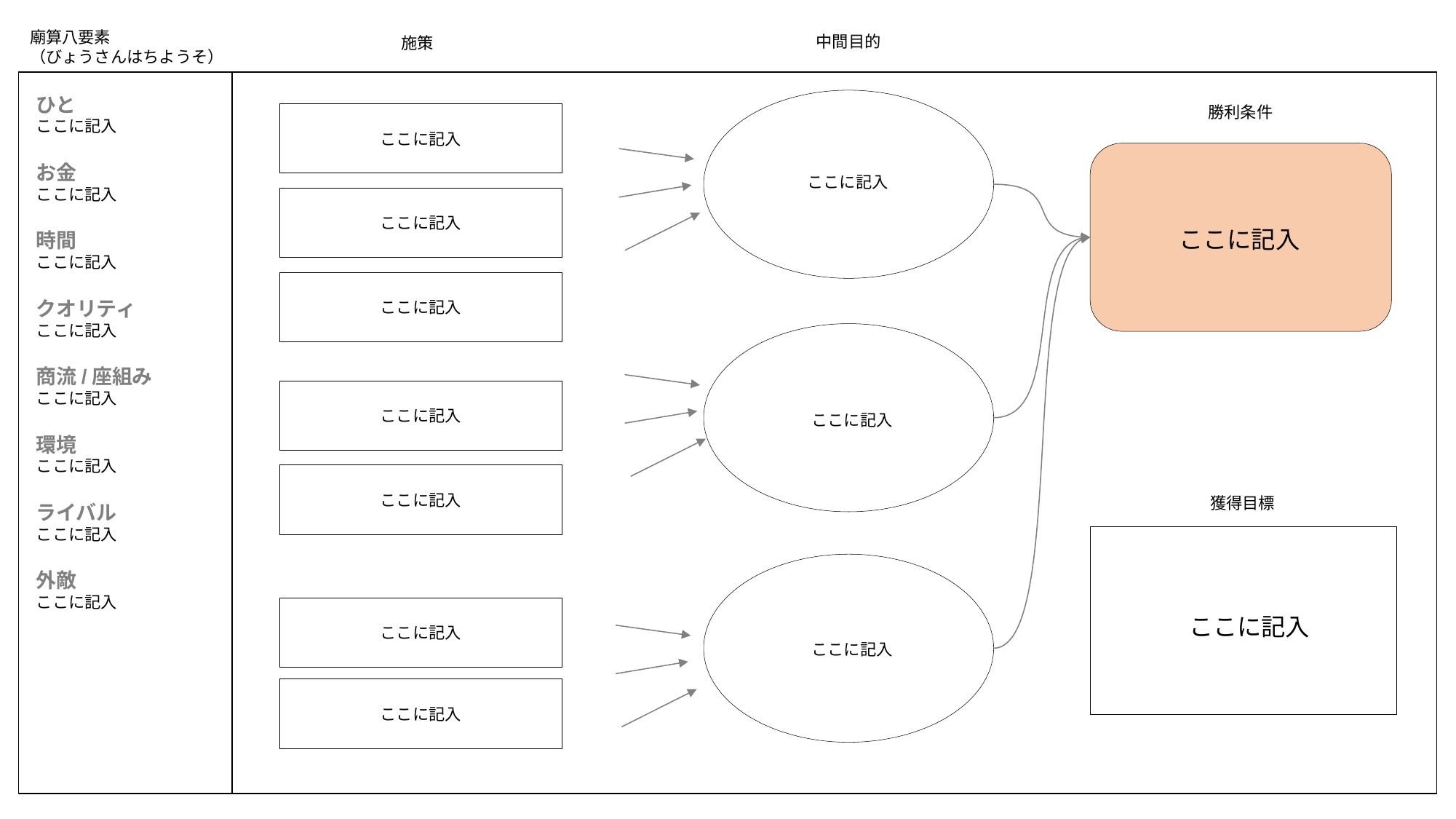

ひと
ここに記入

お金
ここに記入

時間
ここに記入

クオリティ
ここに記入

商流/座組み
ここに記入

環境
ここに記入

ライバル
ここに記入

外敵
ここに記入
ここに記入
ここに記入
ここに記入
ここに記入
ここに記入
ここに記入
ここに記入
ここに記入
ここに記入
ここに記入
ここに記入
ここに記入